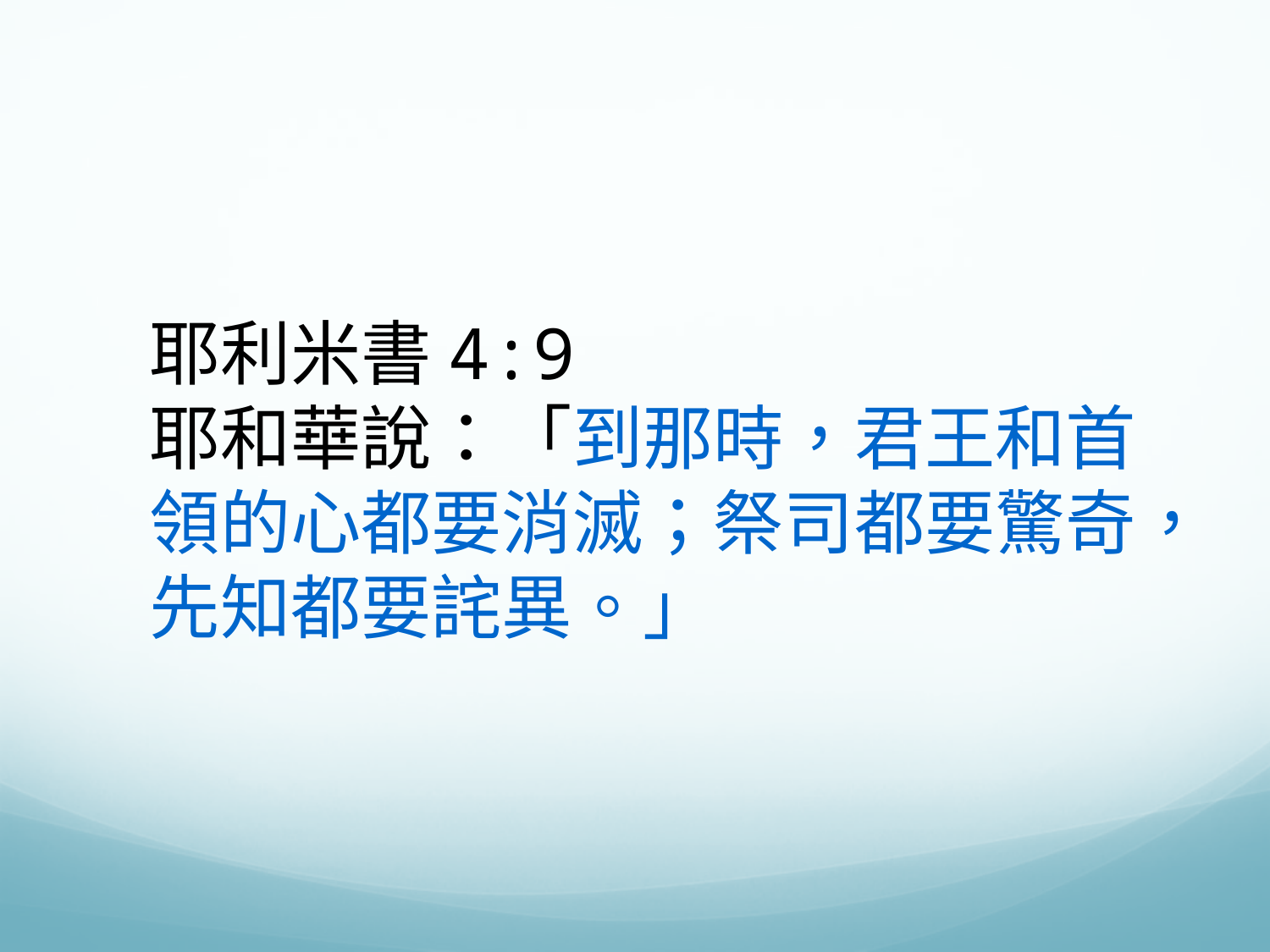

耶利米書4:9
耶和華說：「到那時，君王和首領的心都要消滅；祭司都要驚奇，先知都要詫異。」